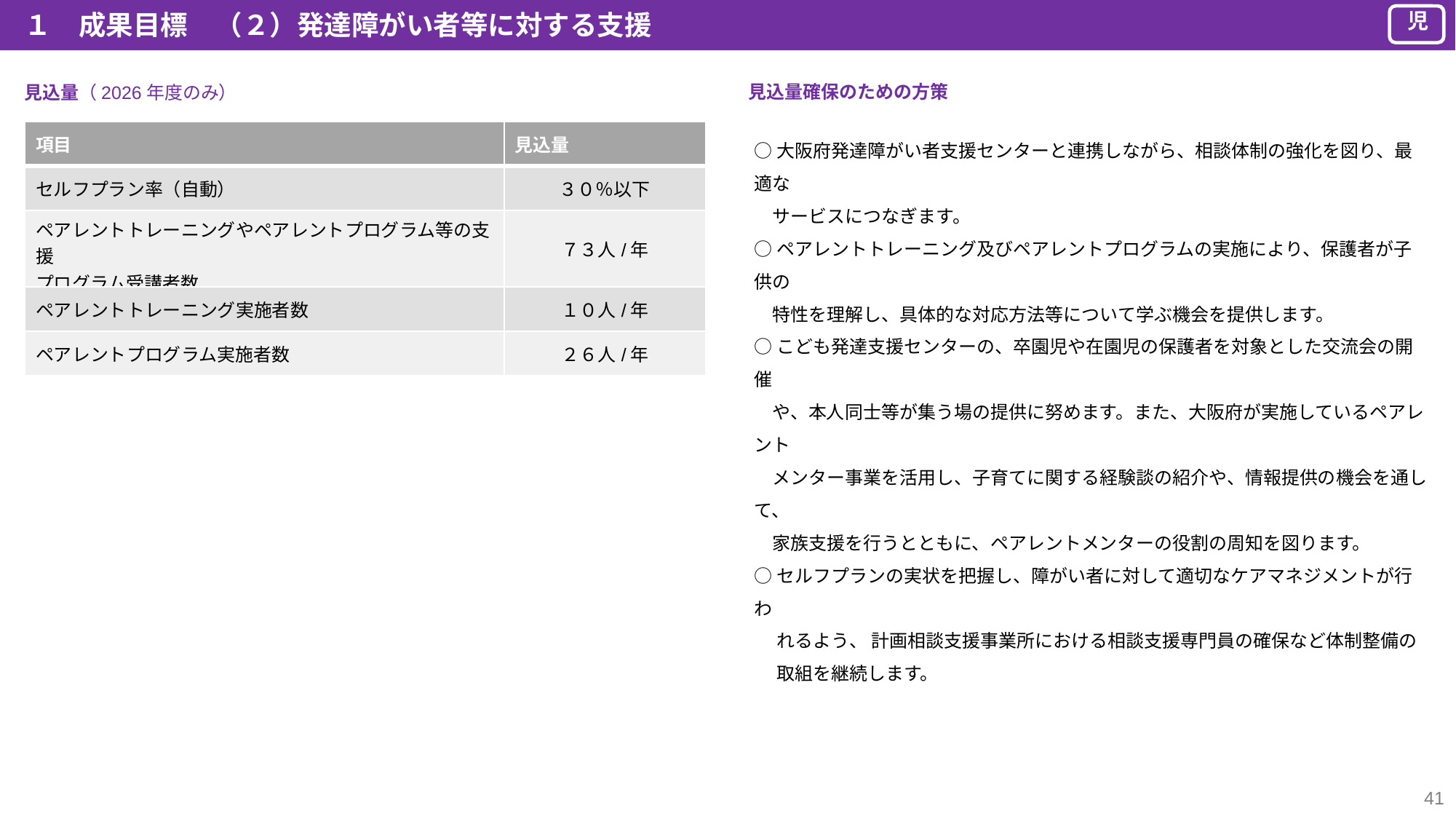

１　成果目標　（２）発達障がい者等に対する支援
児

見込量確保のための方策
見込量（2026年度のみ）
| 項目 | 見込量 |
| --- | --- |
| セルフプラン率（自動） | ３０％以下 |
| ペアレントトレーニングやペアレントプログラム等の支援 プログラム受講者数 | ７３人/年 |
| ペアレントトレーニング実施者数 | １０人/年 |
| ペアレントプログラム実施者数 | ２６人/年 |
○大阪府発達障がい者支援センターと連携しながら、相談体制の強化を図り、最適な
　サービスにつなぎます。
○ペアレントトレーニング及びペアレントプログラムの実施により、保護者が子供の
　特性を理解し、具体的な対応方法等について学ぶ機会を提供します。
○こども発達支援センターの、卒園児や在園児の保護者を対象とした交流会の開催
　や、本人同士等が集う場の提供に努めます。また、大阪府が実施しているペアレント
　メンター事業を活用し、子育てに関する経験談の紹介や、情報提供の機会を通して、
　家族支援を行うとともに、ペアレントメンターの役割の周知を図ります。
○セルフプランの実状を把握し、障がい者に対して適切なケアマネジメントが行わ
　 れるよう、 計画相談支援事業所における相談支援専門員の確保など体制整備の
　 取組を継続します。
41